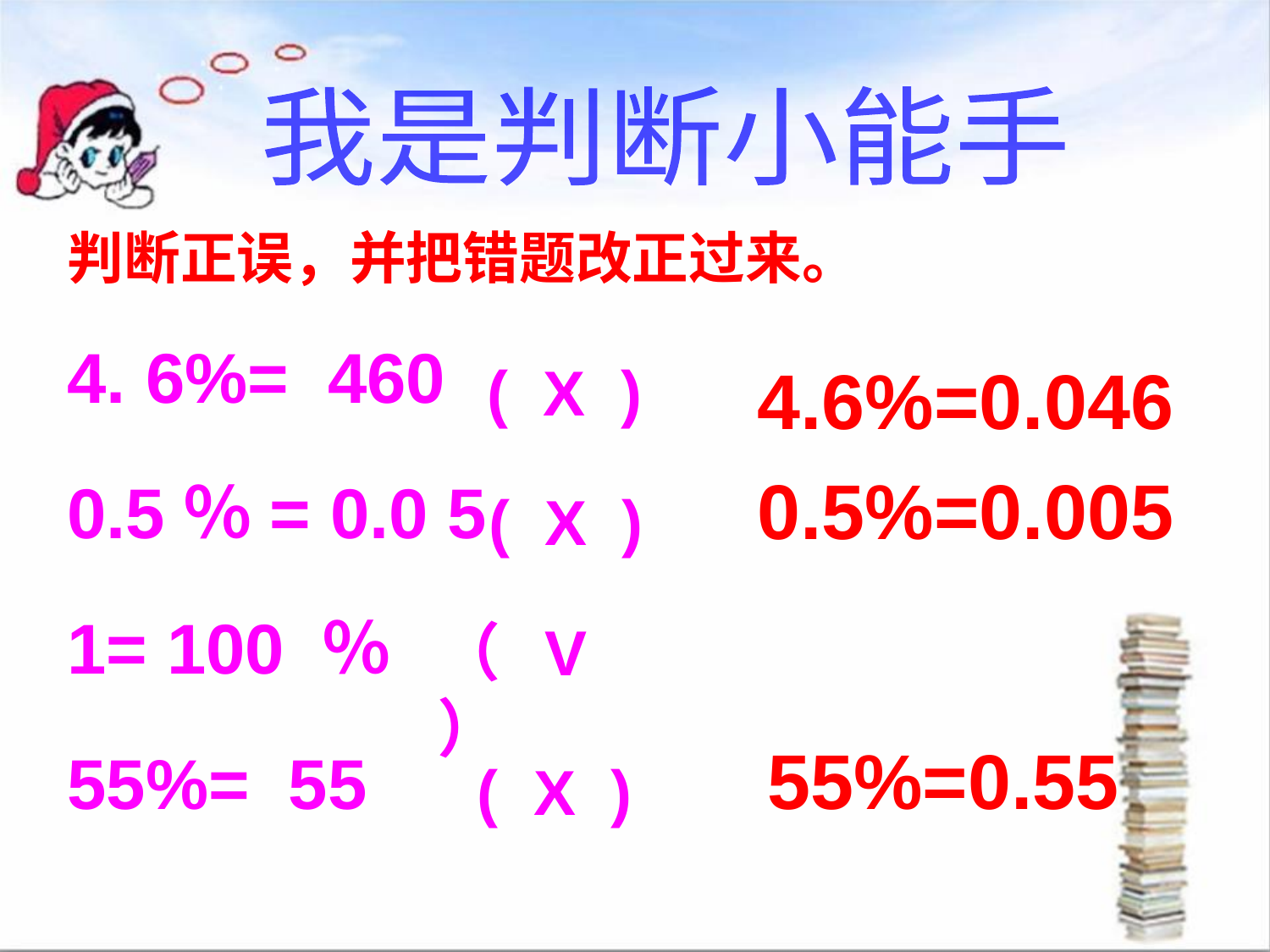

我是判断小能手
判断正误，并把错题改正过来。

4. 6%=  460

0.5％= 0.0 5

1= 100 ％

55%=  55
(  X  )
4.6%=0.046
0.5%=0.005
(  X  )
（  V  ）
55%=0.55
(  X  )